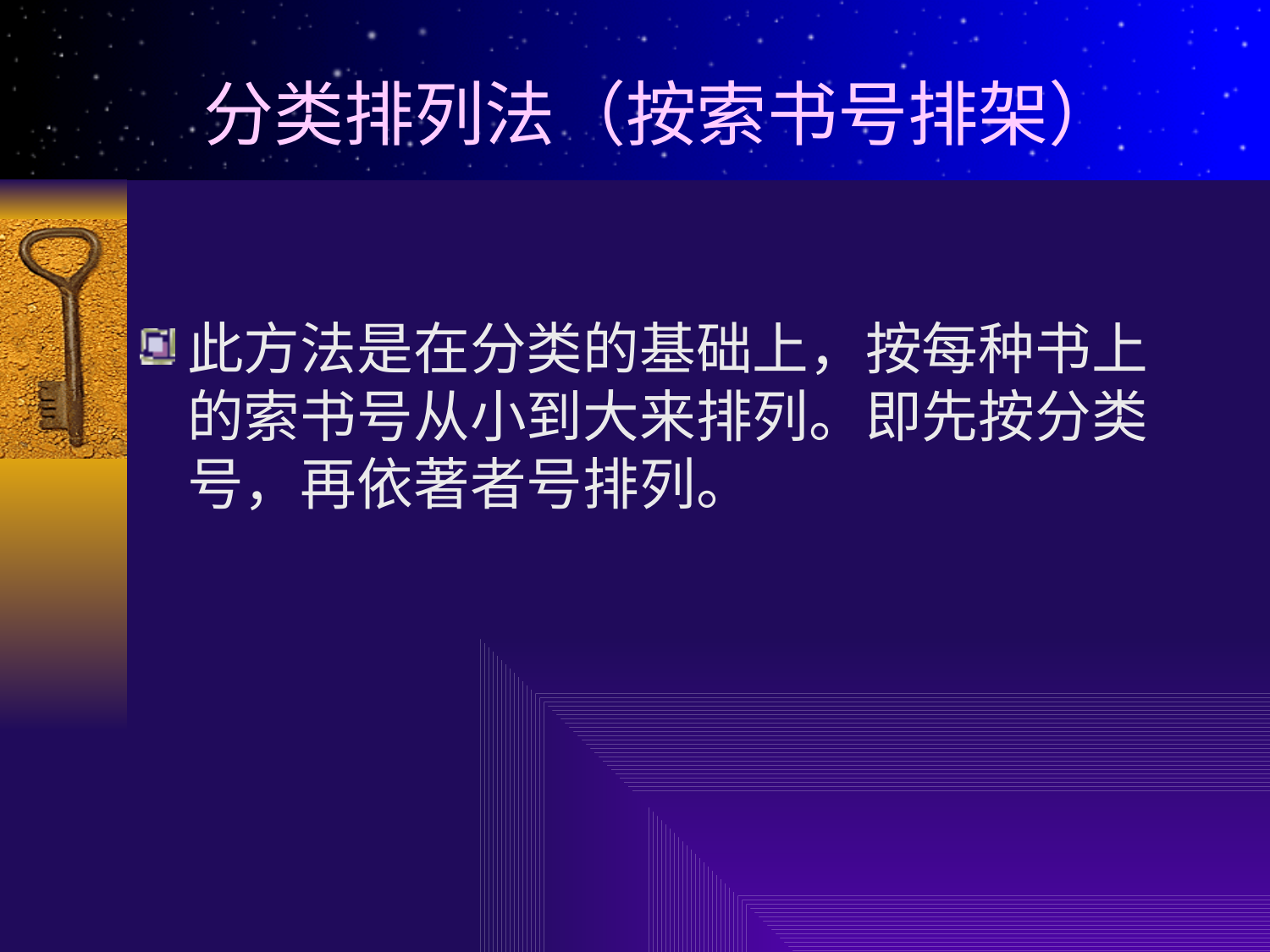

# 分类排列法（按索书号排架）
此方法是在分类的基础上，按每种书上的索书号从小到大来排列。即先按分类号，再依著者号排列。